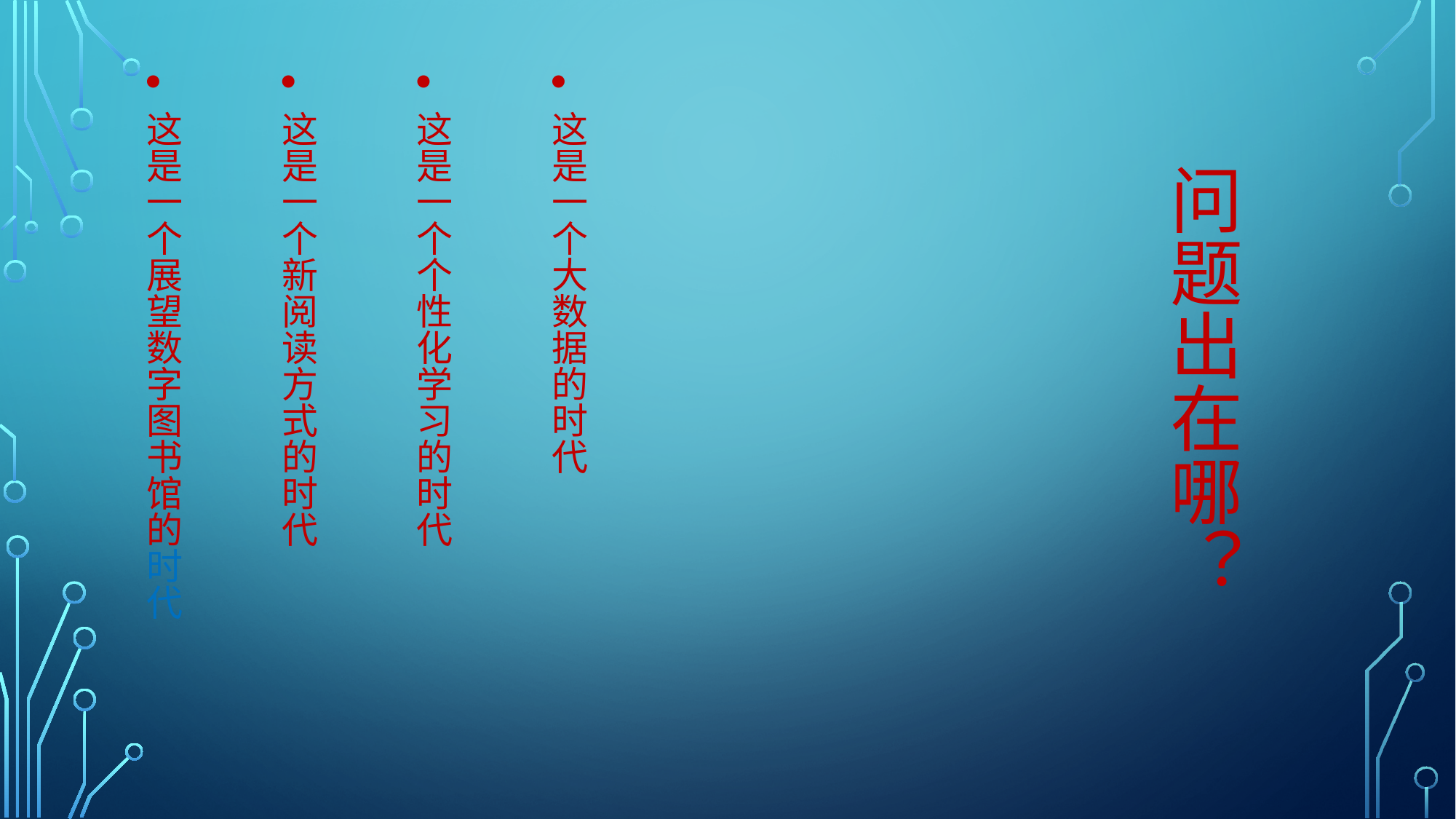

这是一个大数据的时代

这是一个个性化学习的时代

这是一个新阅读方式的时代

这是一个展望数字图书馆的时代
# 问题出在哪？